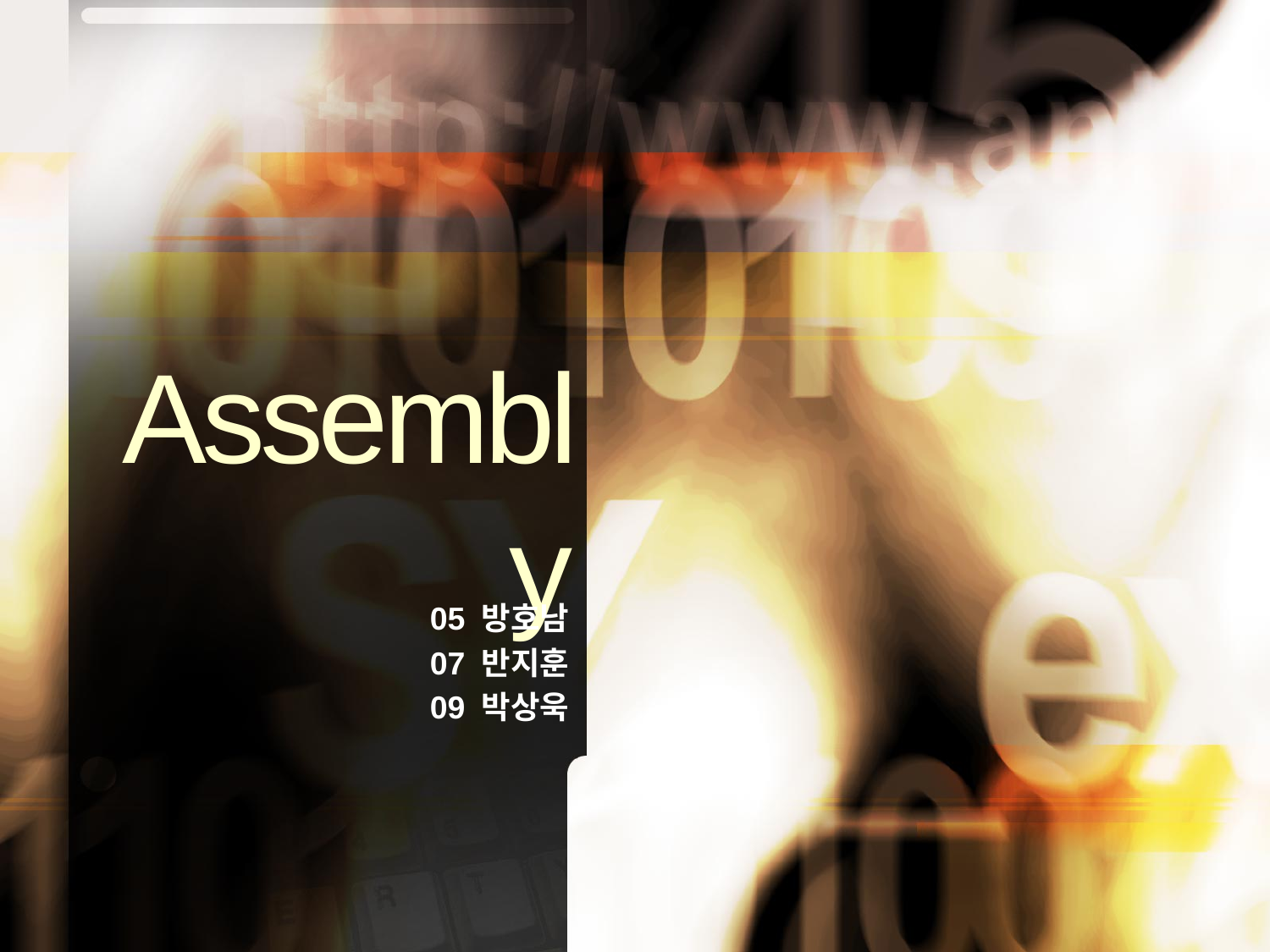

# Assembly
05 방호남
07 반지훈
09 박상욱